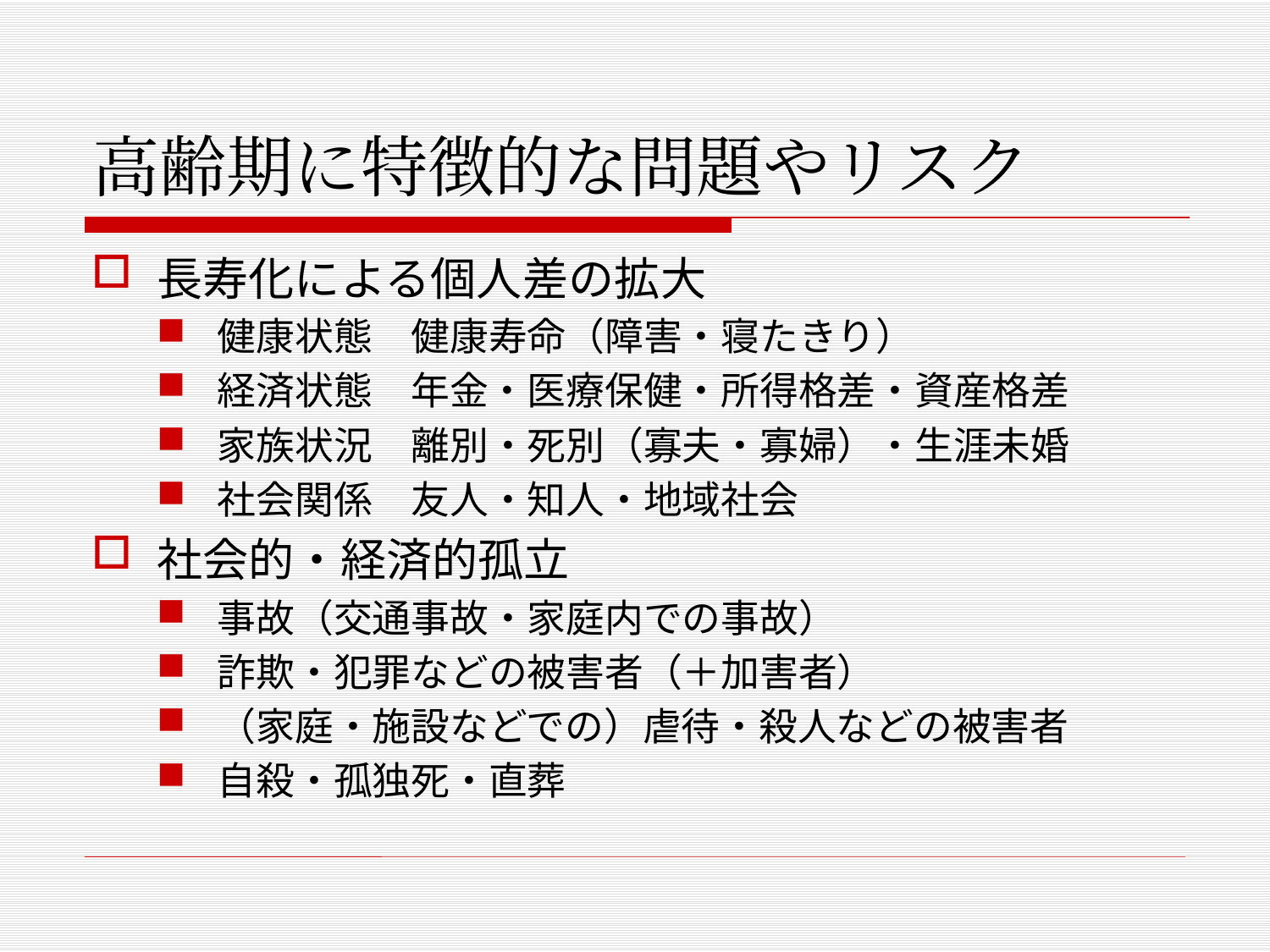

# 高齢期に特徴的な問題やリスク
長寿化による個人差の拡大
健康状態　健康寿命（障害・寝たきり）
経済状態　年金・医療保健・所得格差・資産格差
家族状況　離別・死別（寡夫・寡婦）・生涯未婚
社会関係　友人・知人・地域社会
社会的・経済的孤立
事故（交通事故・家庭内での事故）
詐欺・犯罪などの被害者（＋加害者）
（家庭・施設などでの）虐待・殺人などの被害者
自殺・孤独死・直葬